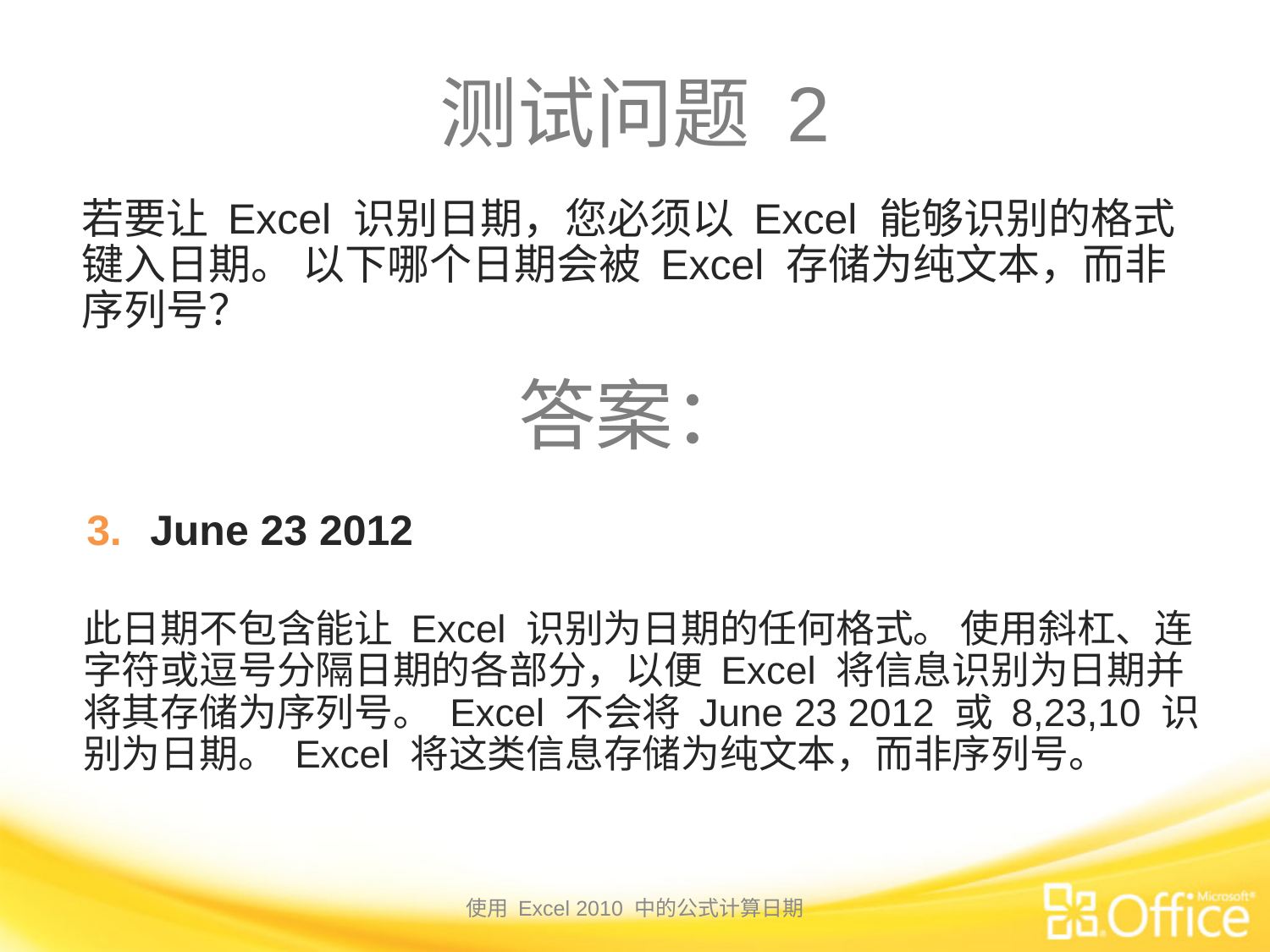

# 测试问题 2
若要让 Excel 识别日期，您必须以 Excel 能够识别的格式键入日期。 以下哪个日期会被 Excel 存储为纯文本，而非序列号？
答案：
June 23 2012
此日期不包含能让 Excel 识别为日期的任何格式。 使用斜杠、连字符或逗号分隔日期的各部分，以便 Excel 将信息识别为日期并将其存储为序列号。 Excel 不会将 June 23 2012 或 8,23,10 识别为日期。 Excel 将这类信息存储为纯文本，而非序列号。
使用 Excel 2010 中的公式计算日期